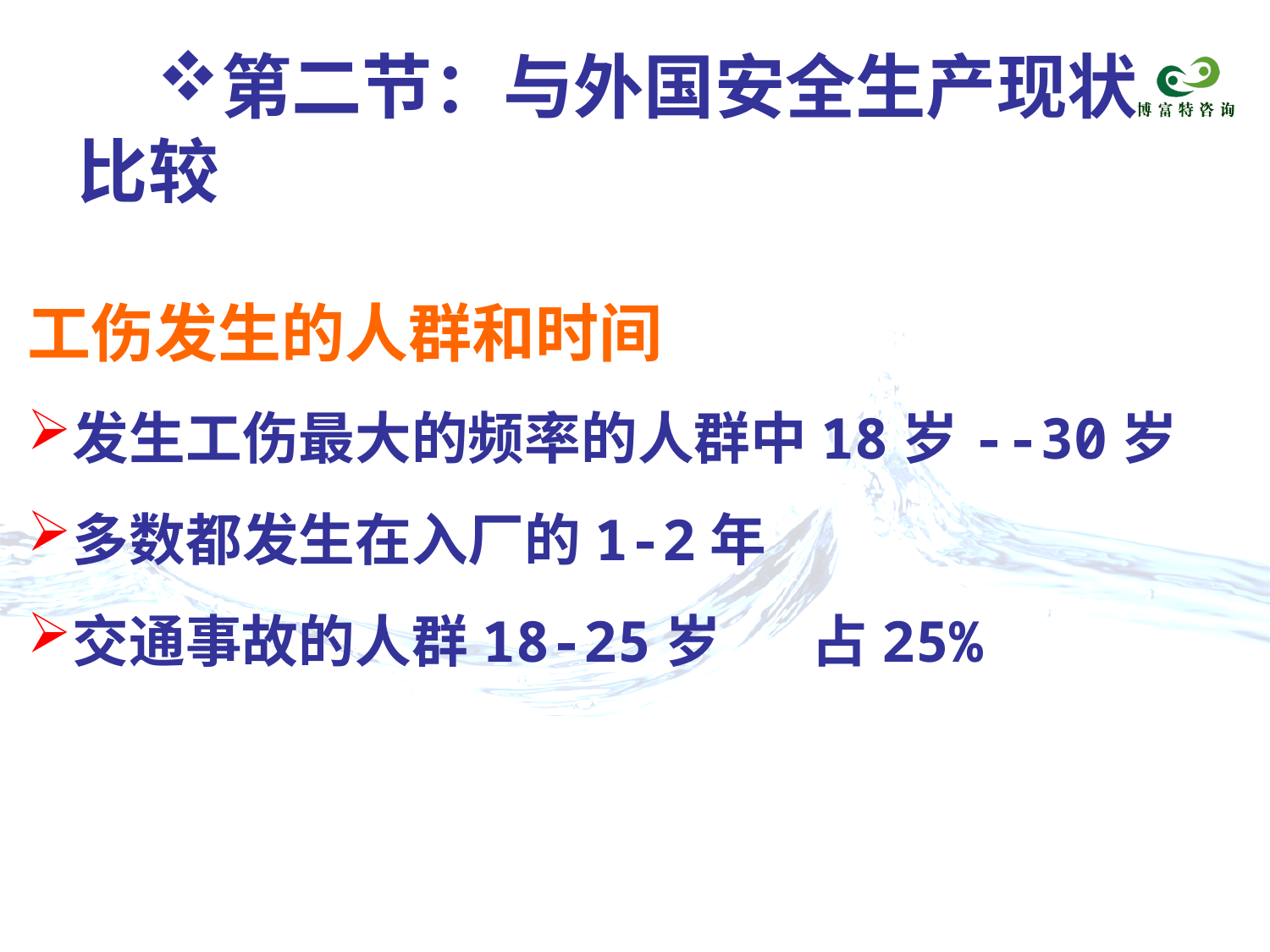

第二节：与外国安全生产现状比较

工伤发生的人群和时间
发生工伤最大的频率的人群中18岁--30岁
多数都发生在入厂的1-2年
交通事故的人群18-25岁       占25%